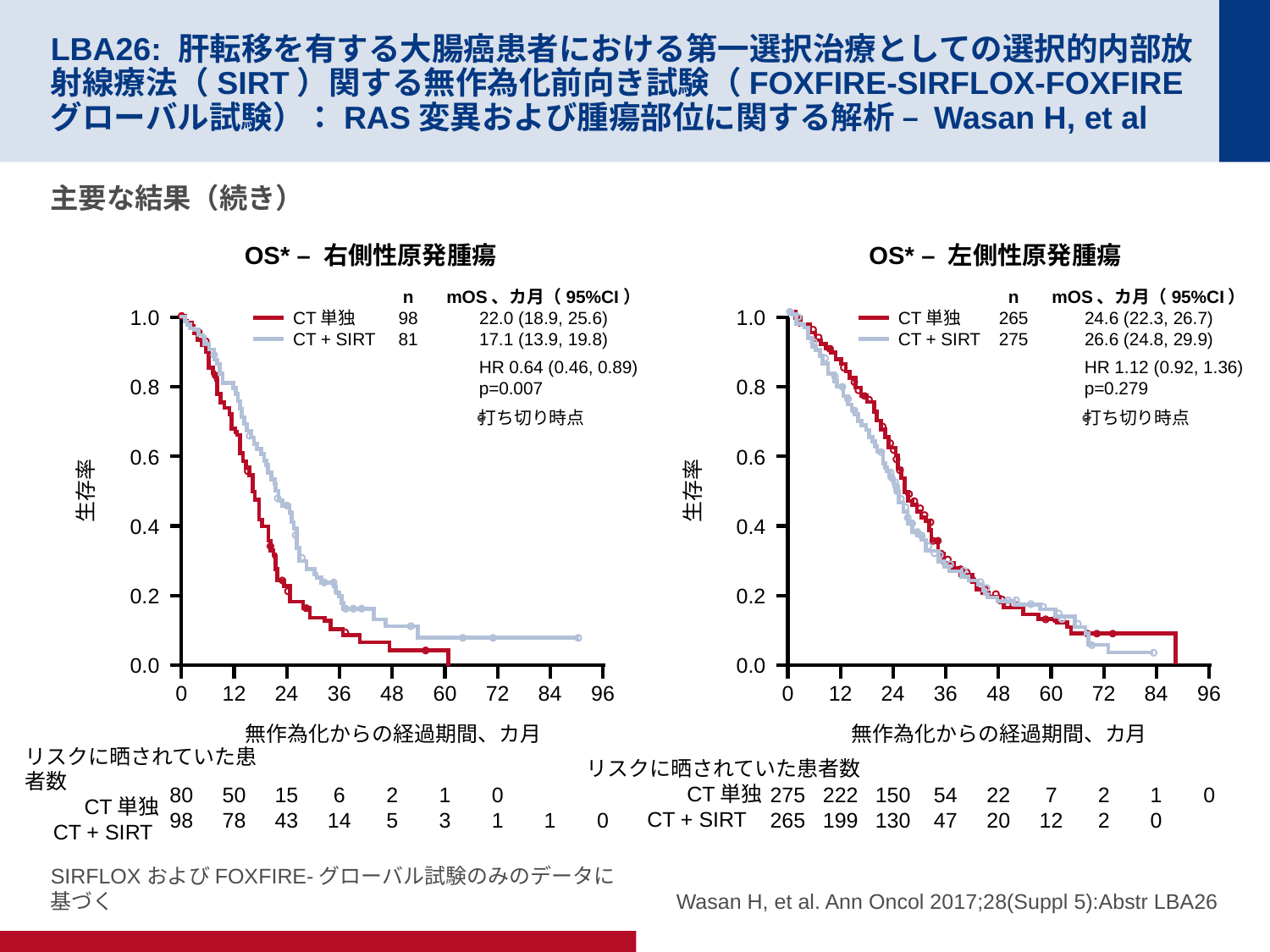

# LBA26: 肝転移を有する大腸癌患者における第一選択治療としての選択的内部放射線療法（SIRT）関する無作為化前向き試験（FOXFIRE-SIRFLOX-FOXFIREグローバル試験）：RAS変異および腫瘍部位に関する解析 – Wasan H, et al
主要な結果（続き）
OS* – 右側性原発腫瘍
n
98
81
mOS、カ月（95%CI）
22.0 (18.9, 25.6)
17.1 (13.9, 19.8)
1.0
CT単独
CT + SIRT

HR 0.64 (0.46, 0.89)
p=0.007
0.8
打ち切り時点

0.6
生存率
0.4
0.2
0.0
0
12
24
36
48
60
72
84
96
無作為化からの経過期間、カ月
リスクに晒されていた患者数
          CT単独
     CT + SIRT
80
98
50
78
15
43
6
14
2
5
1
3
0
1

1

0
OS* – 左側性原発腫瘍
n
265
275
mOS、カ月（95%CI）
24.6 (22.3, 26.7)
26.6 (24.8, 29.9)
1.0
CT単独
CT + SIRT

HR 1.12 (0.92, 1.36)
p=0.279
0.8
打ち切り時点

0.6
生存率
0.4
0.2
0.0
0
12
24
36
48
60
72
84
96
無作為化からの経過期間、カ月
リスクに晒されていた患者数
                 CT単独
            CT + SIRT
275
265
222
199
150
130
54
47
22
20
7
12
2
2
1
0
0

SIRFLOXおよびFOXFIRE-グローバル試験のみのデータに基づく
Wasan H, et al. Ann Oncol 2017;28(Suppl 5):Abstr LBA26